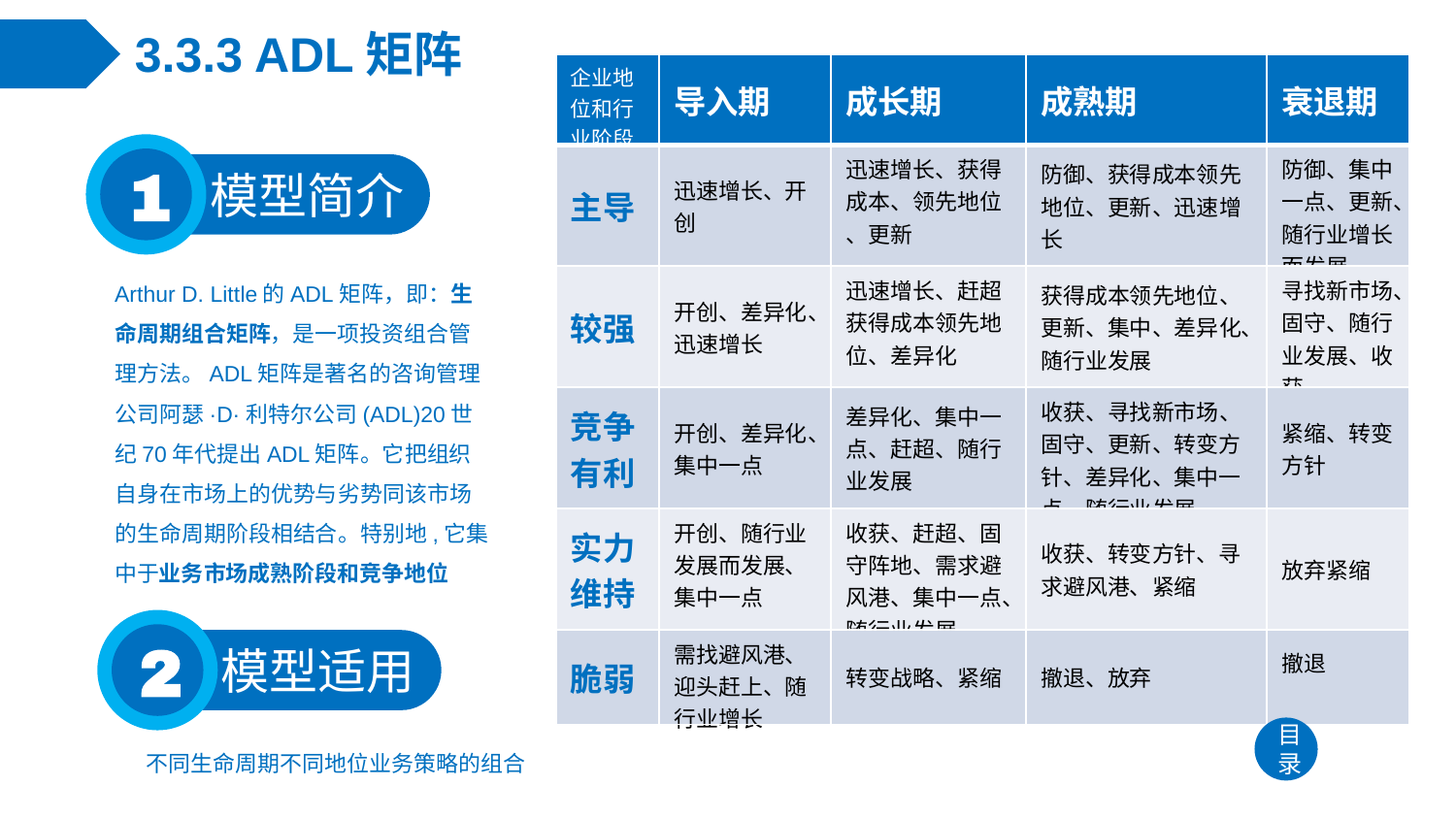

# 3.3.3 ADL矩阵
| 企业地位和行业阶段 | 导入期 | 成长期 | 成熟期 | 衰退期 |
| --- | --- | --- | --- | --- |
| 主导 | 迅速增长、开创 | 迅速增长、获得成本、领先地位 、更新 | 防御、获得成本领先地位、更新、迅速增长 | 防御、集中一点、更新、随行业增长而发展 |
| 较强 | 开创、差异化、迅速增长 | 迅速增长、赶超获得成本领先地位、差异化 | 获得成本领先地位、更新、集中、差异化、随行业发展 | 寻找新市场、固守、随行业发展、收获 |
| 竞争有利 | 开创、差异化、集中一点 | 差异化、集中一点、赶超、随行业发展 | 收获、寻找新市场、固守、更新、转变方针、差异化、集中一点、随行业发展 | 紧缩、转变方针 |
| 实力维持 | 开创、随行业发展而发展、集中一点 | 收获、赶超、固守阵地、需求避风港、集中一点、随行业发展 | 收获、转变方针、寻求避风港、紧缩 | 放弃紧缩 |
| 脆弱 | 需找避风港、迎头赶上、随行业增长 | 转变战略、紧缩 | 撤退、放弃 | 撤退 |

1
模型简介
Arthur D. Little的ADL矩阵，即：生命周期组合矩阵，是一项投资组合管理方法。ADL矩阵是著名的咨询管理公司阿瑟·D·利特尔公司(ADL)20世纪70年代提出ADL矩阵。它把组织自身在市场上的优势与劣势同该市场的生命周期阶段相结合。特别地,它集中于业务市场成熟阶段和竞争地位

2
模型适用
目录
不同生命周期不同地位业务策略的组合